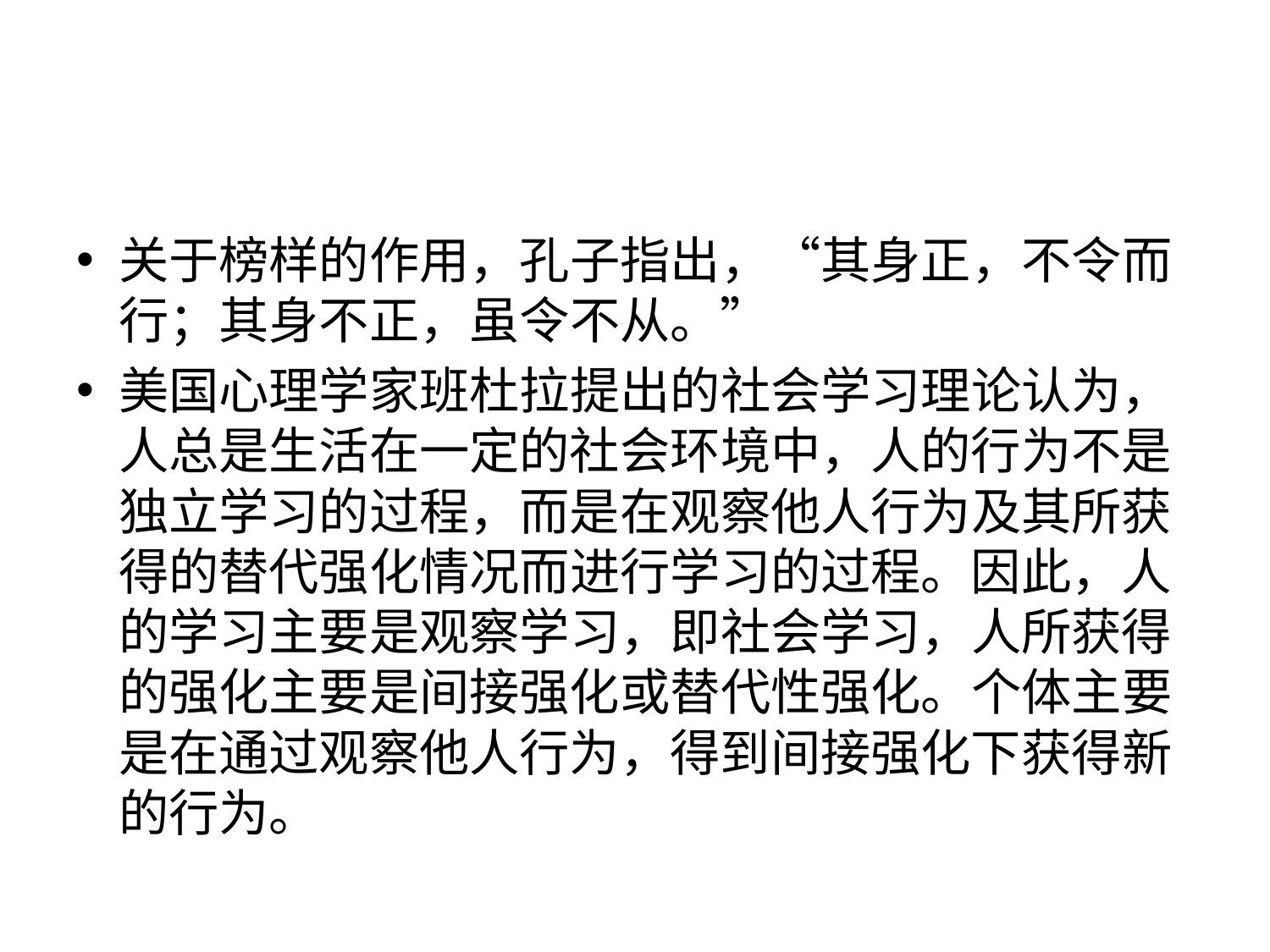

#
关于榜样的作用，孔子指出，“其身正，不令而行；其身不正，虽令不从。”
美国心理学家班杜拉提出的社会学习理论认为，人总是生活在一定的社会环境中，人的行为不是独立学习的过程，而是在观察他人行为及其所获得的替代强化情况而进行学习的过程。因此，人的学习主要是观察学习，即社会学习，人所获得的强化主要是间接强化或替代性强化。个体主要是在通过观察他人行为，得到间接强化下获得新的行为。